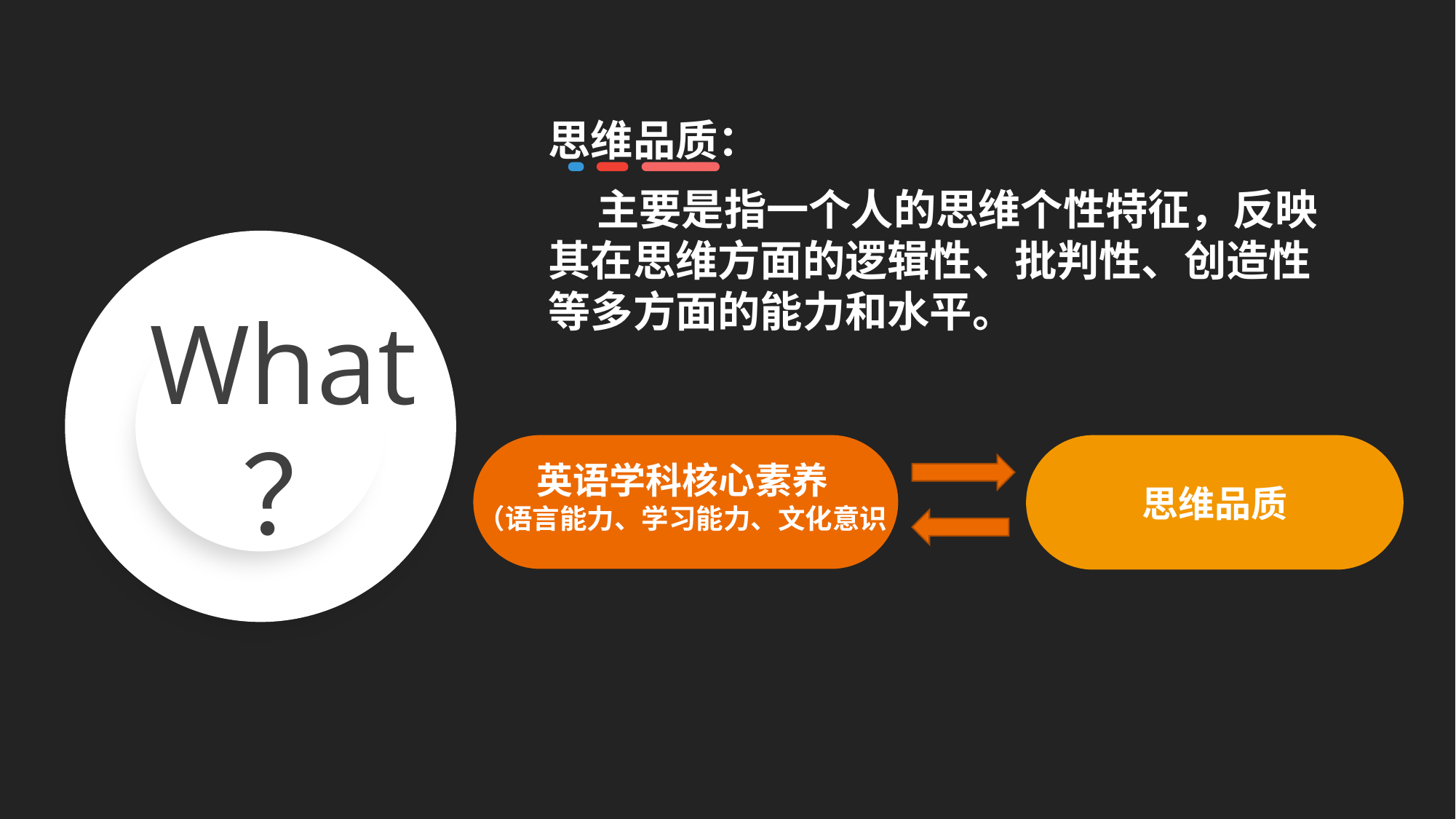

思维品质：
    主要是指一个人的思维个性特征，反映其在思维方面的逻辑性、批判性、创造性等多方面的能力和水平。

What？

思维品质
英语学科核心素养
（语言能力、学习能力、文化意识